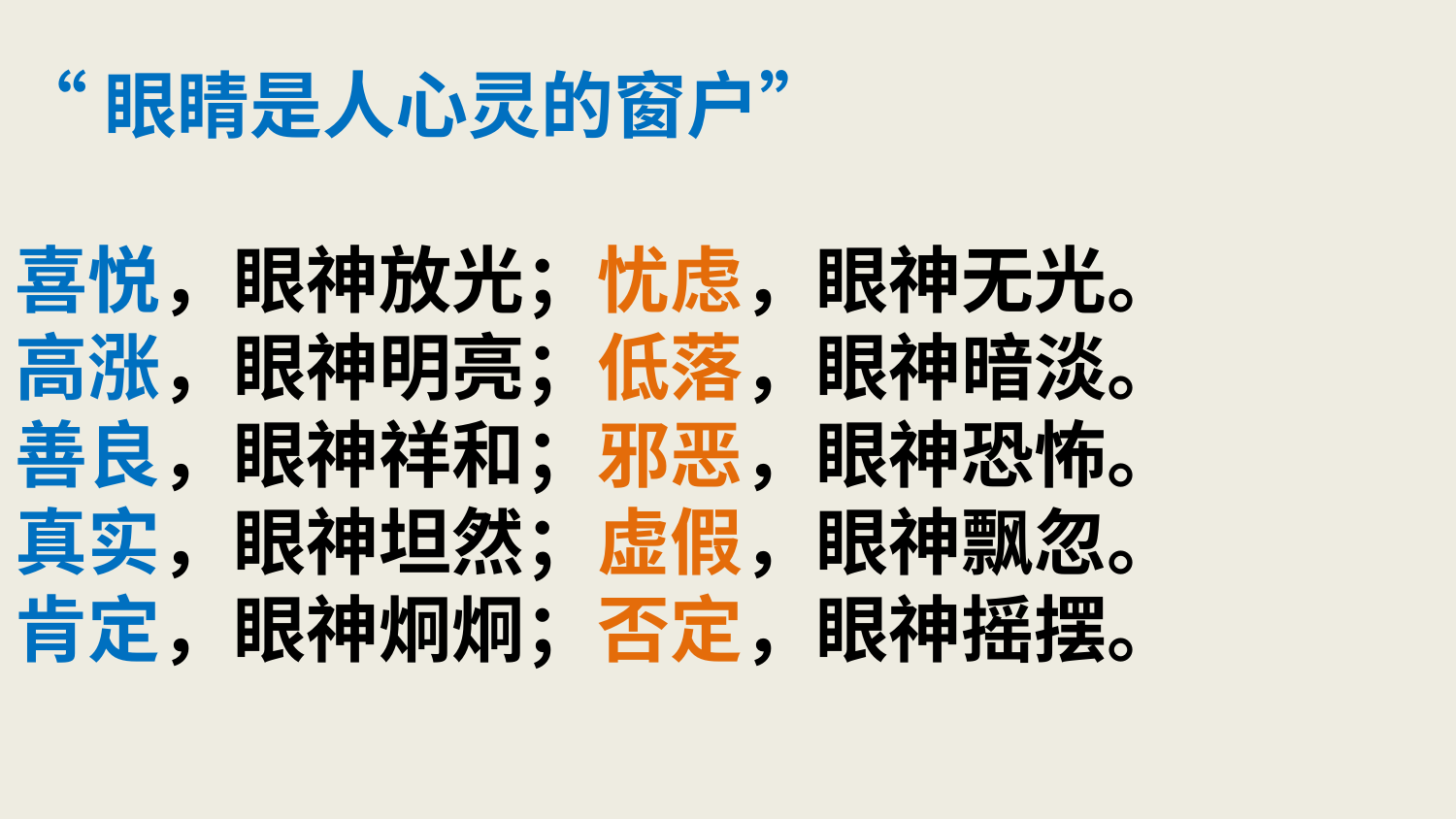

# “眼睛是人心灵的窗户” 喜悦，眼神放光；忧虑，眼神无光。 高涨，眼神明亮；低落，眼神暗淡。 善良，眼神祥和；邪恶，眼神恐怖。 真实，眼神坦然；虚假，眼神飘忽。 肯定，眼神炯炯；否定，眼神摇摆。